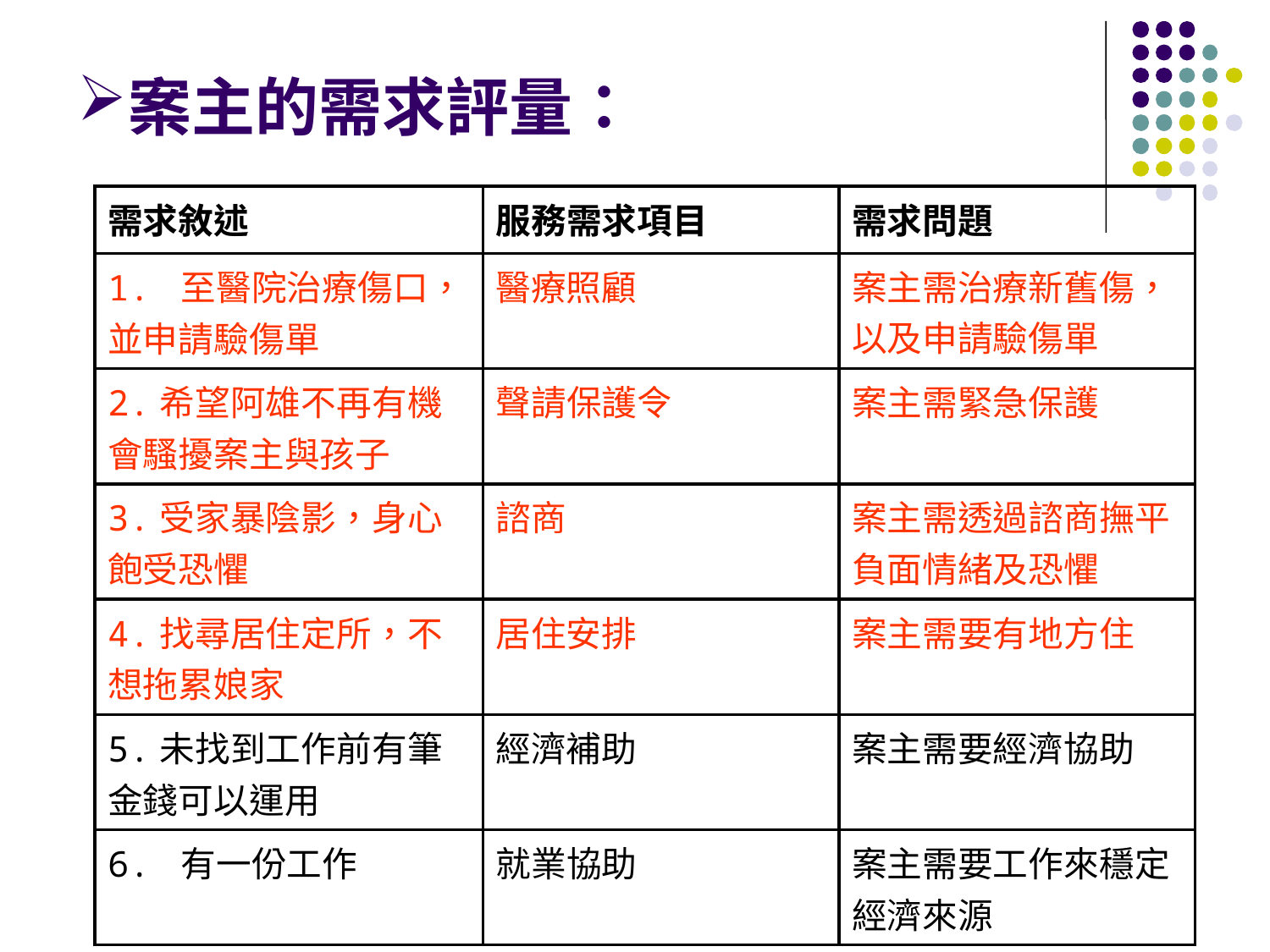

案主的需求評量：
| 需求敘述 | 服務需求項目 | 需求問題 |
| --- | --- | --- |
| 1. 至醫院治療傷口，並申請驗傷單 | 醫療照顧 | 案主需治療新舊傷，以及申請驗傷單 |
| 2.希望阿雄不再有機會騷擾案主與孩子 | 聲請保護令 | 案主需緊急保護 |
| 3.受家暴陰影，身心飽受恐懼 | 諮商 | 案主需透過諮商撫平負面情緒及恐懼 |
| 4.找尋居住定所，不想拖累娘家 | 居住安排 | 案主需要有地方住 |
| 5.未找到工作前有筆金錢可以運用 | 經濟補助 | 案主需要經濟協助 |
| 6. 有一份工作 | 就業協助 | 案主需要工作來穩定經濟來源 |